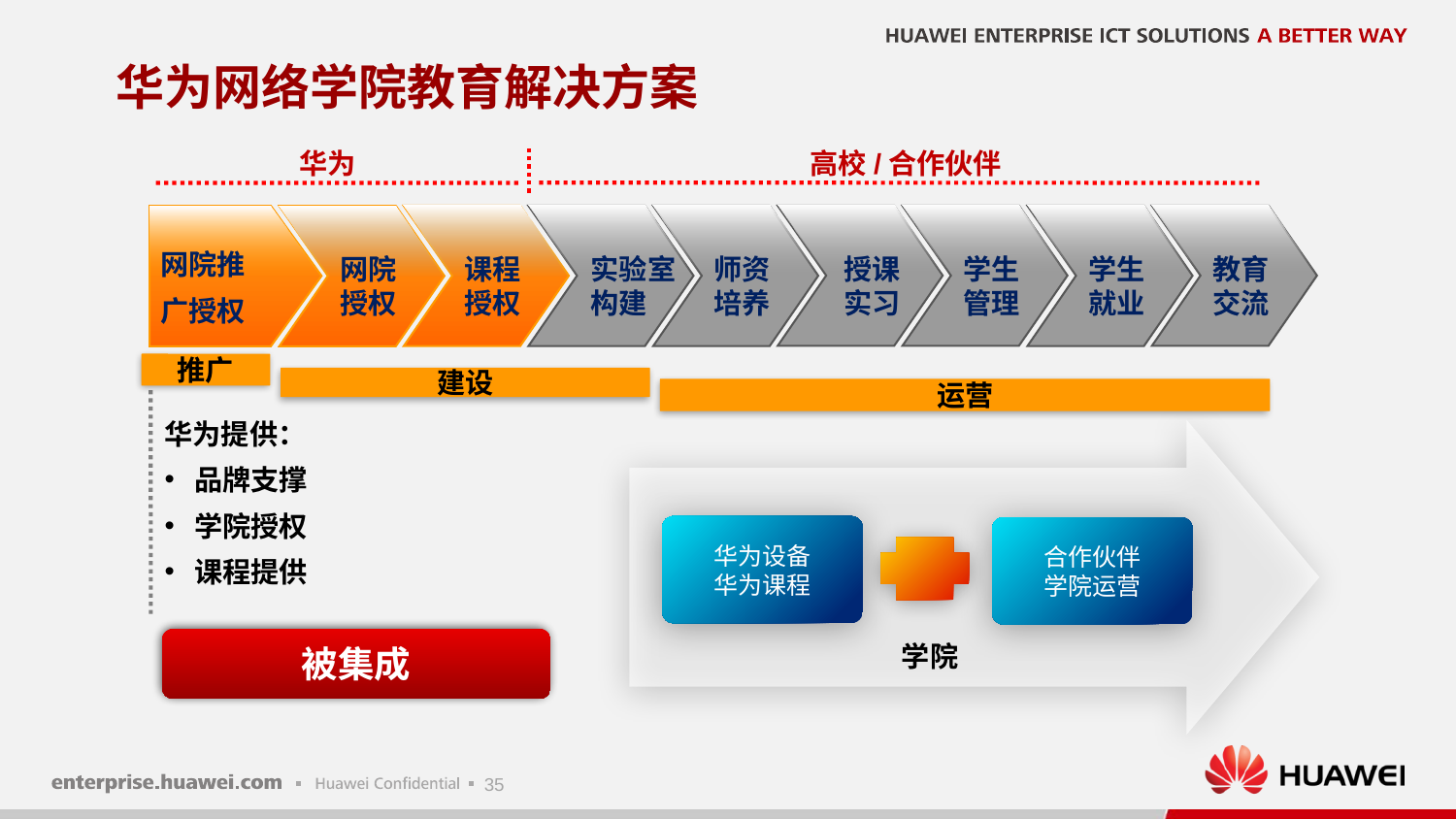

华为网络学院教育解决方案
高校/合作伙伴
华为

网院推
广授权
授课实习
教育交流
学生管理
学生就业
课程授权
师资培养
实验室构建

网院授权
推广
建设
运营

华为提供：
品牌支撑
学院授权
课程提供

华为设备
华为课程

合作伙伴
学院运营

被集成
学院